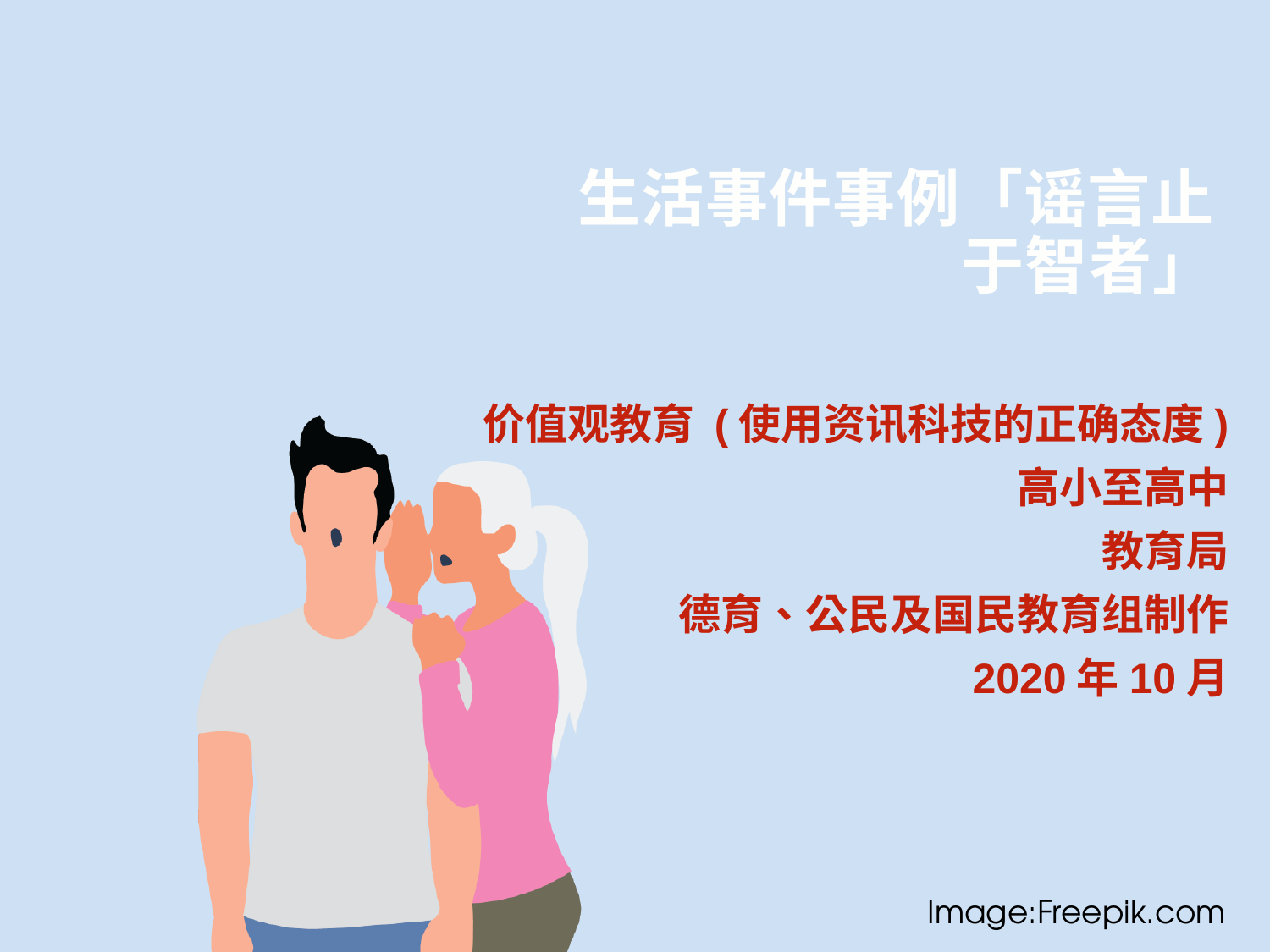

# 生活事件事例「谣言止于智者」
价值观教育 (使用资讯科技的正确态度)
高小至高中
教育局
德育、公民及国民教育组制作
2020年10月

Image:Freepik.com